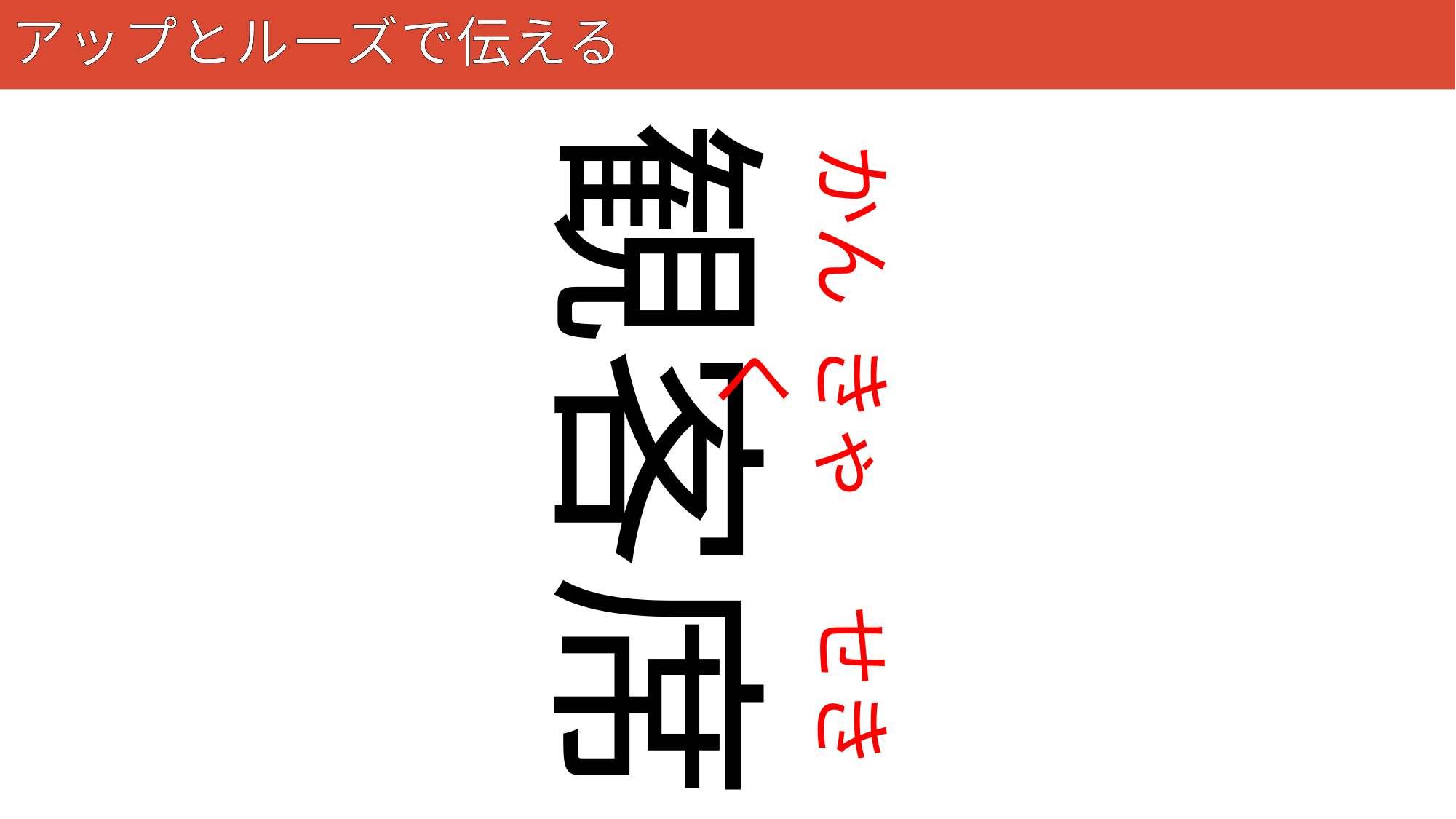

# アップとルーズで伝える
65
観客席
かん
きゃく
せき